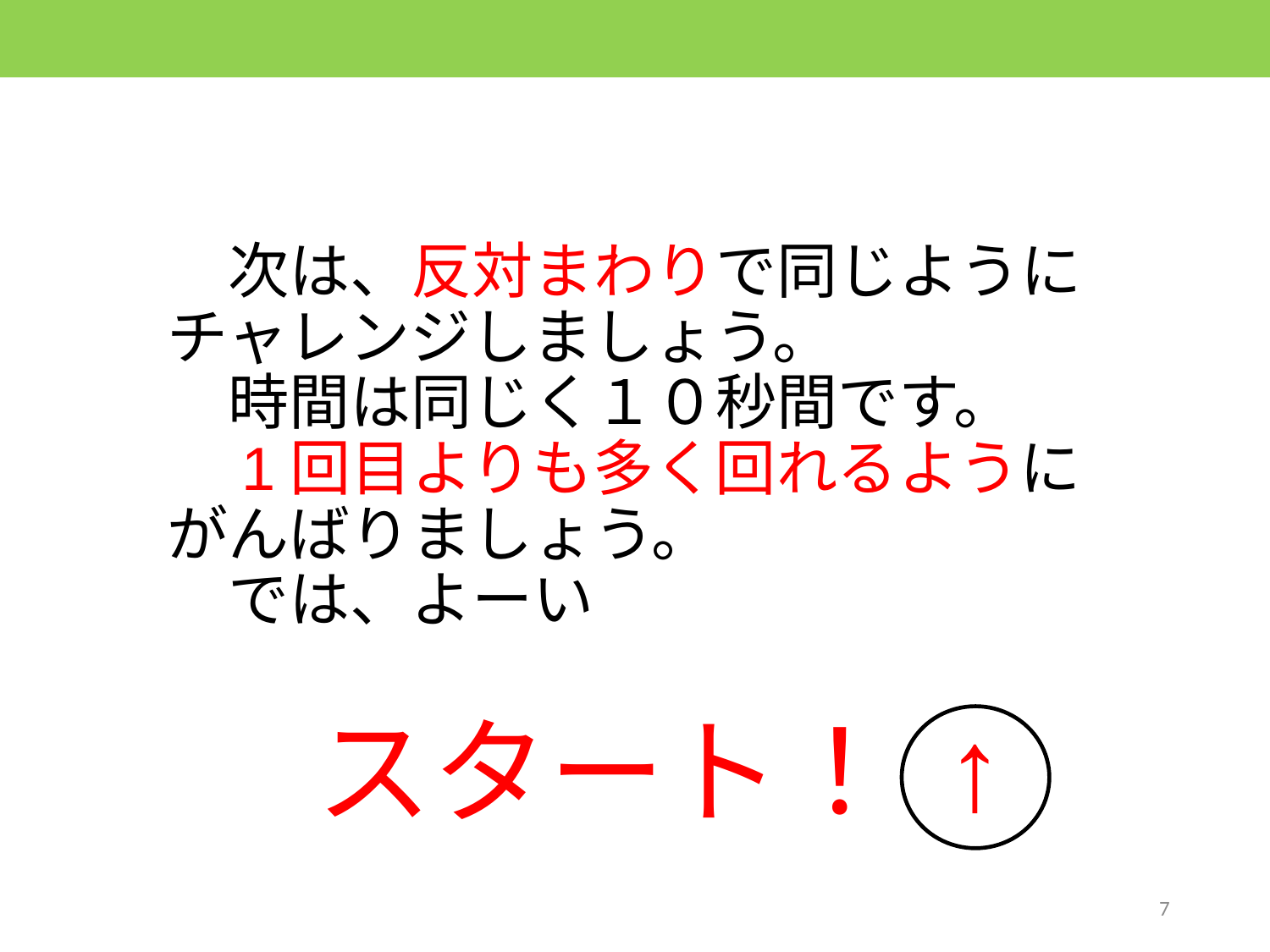

次は、反対まわりで同じようにチャレンジしましょう。
　時間は同じく１０秒間です。
　1回目よりも多く回れるように
がんばりましょう。
　では、よーい
# スタート！
↑

7